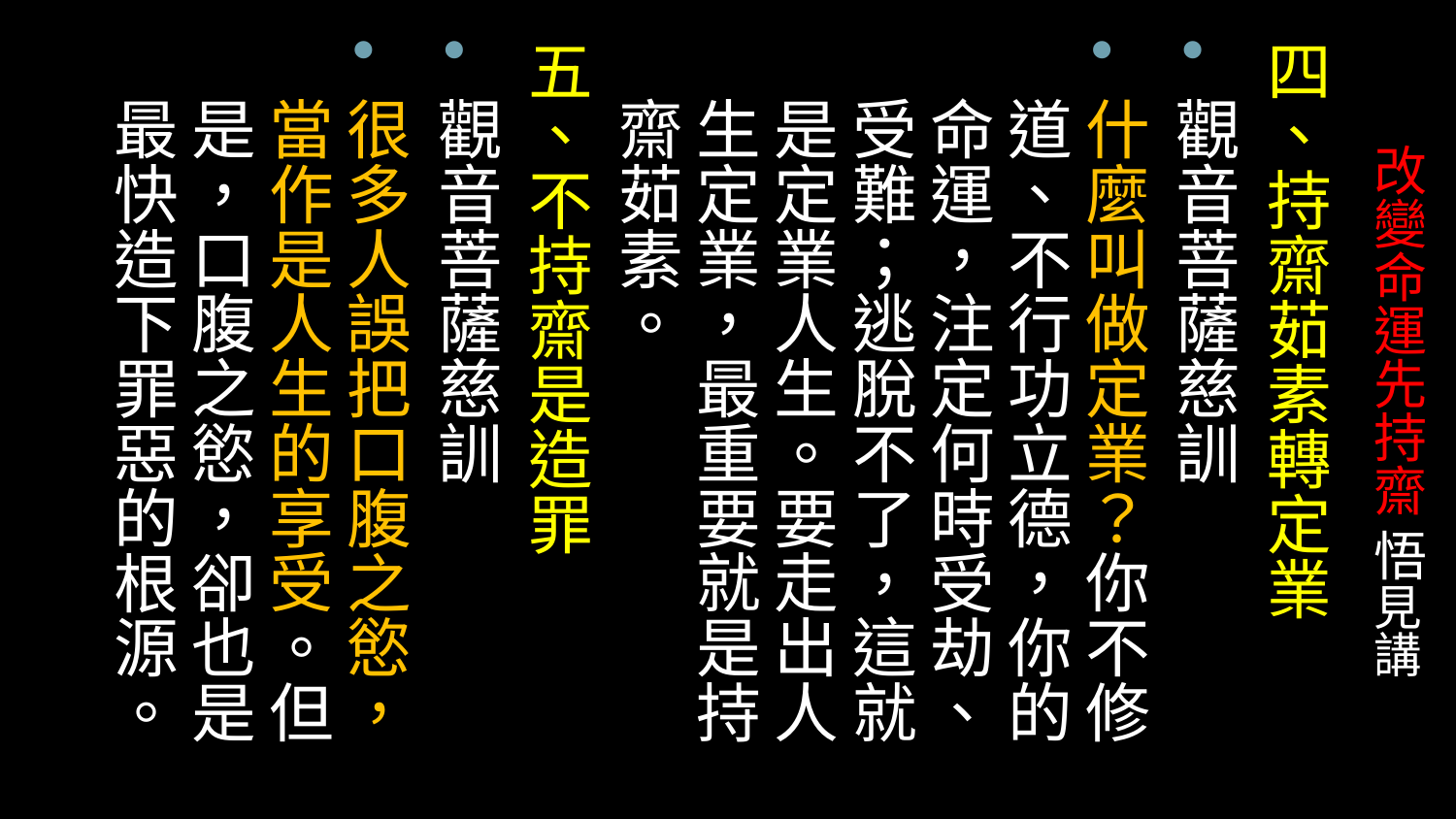

四、持齋茹素轉定業
觀音菩薩慈訓
什麼叫做定業？你不修道、不行功立德，你的命運，注定何時受劫、受難；逃脫不了，這就是定業人生。要走出人生定業，最重要就是持齋茹素。
五、不持齋是造罪
觀音菩薩慈訓
很多人誤把口腹之慾，當作是人生的享受。但是，口腹之慾，卻也是最快造下罪惡的根源。

# 改變命運先持齋 悟見講